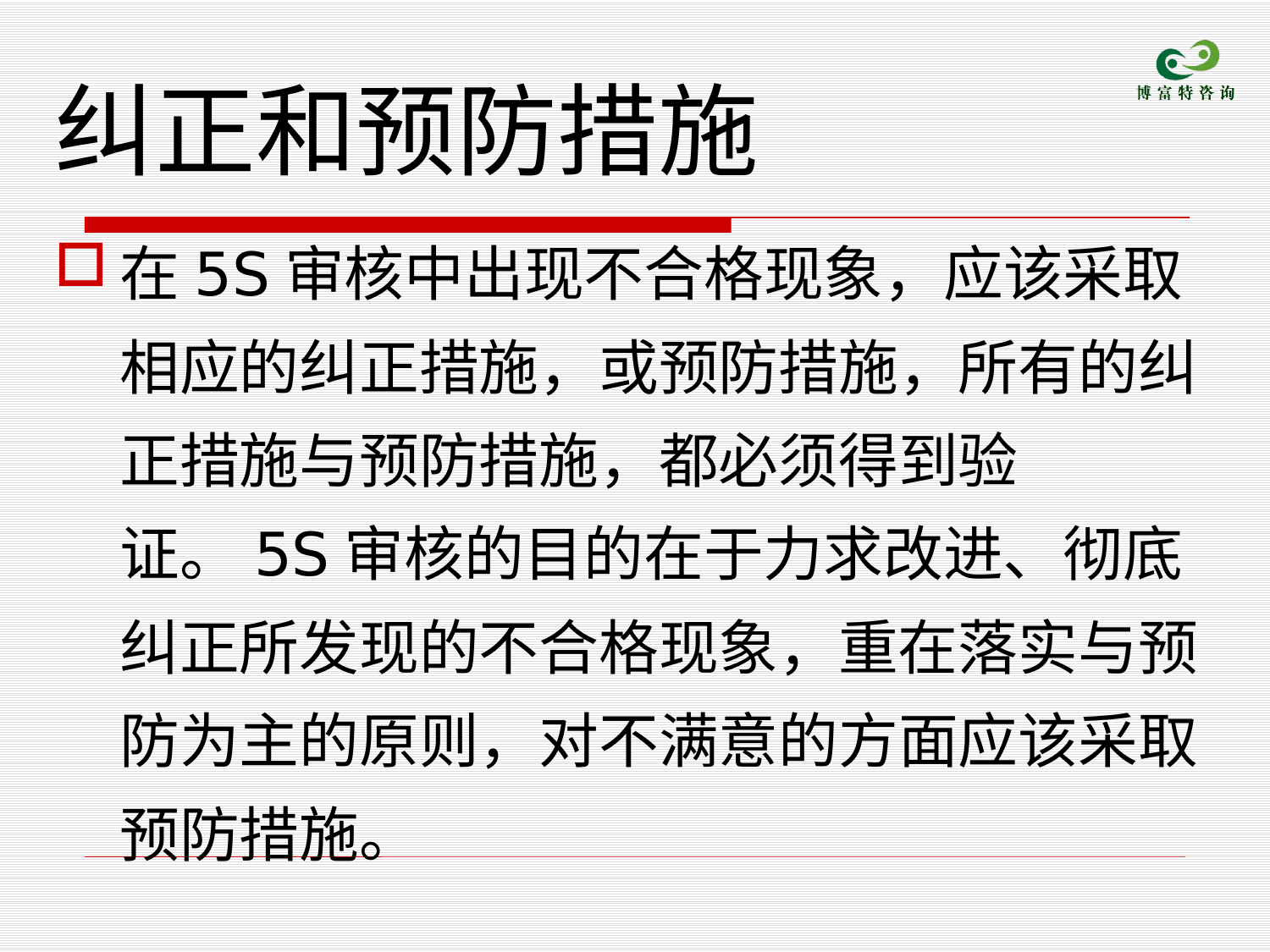

# 纠正和预防措施

在5S审核中出现不合格现象，应该采取相应的纠正措施，或预防措施，所有的纠正措施与预防措施，都必须得到验证。5S审核的目的在于力求改进、彻底纠正所发现的不合格现象，重在落实与预防为主的原则，对不满意的方面应该采取预防措施。
769